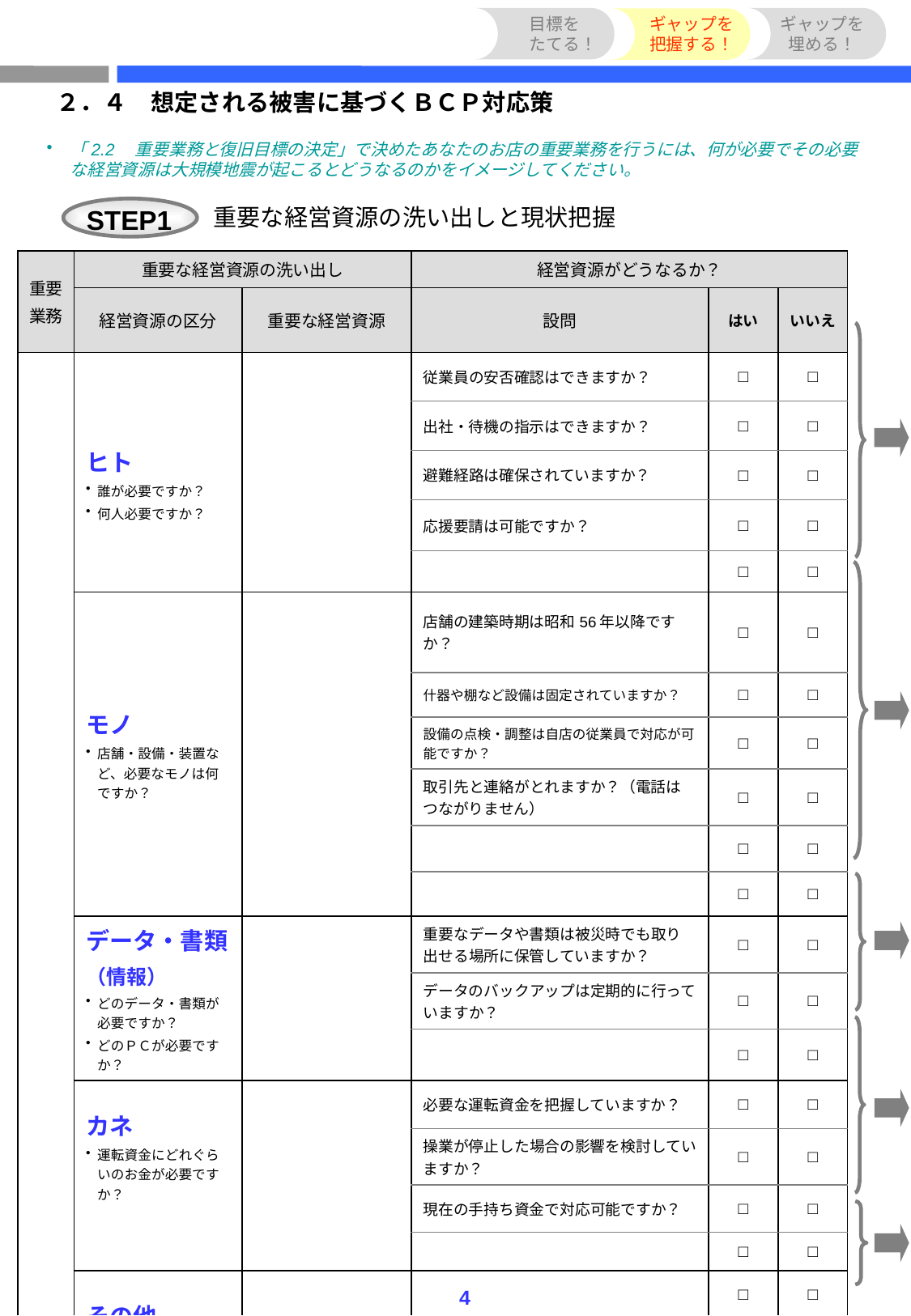

目標を
たてる！
ギャップを
把握する！
ギャップを
埋める！

２．４　想定される被害に基づくＢＣＰ対応策

「2.2　重要業務と復旧目標の決定」で決めたあなたのお店の重要業務を行うには、何が必要でその必要な経営資源は大規模地震が起こるとどうなるのかをイメージしてください。
重要な経営資源の洗い出しと現状把握
STEP1

| 重要 業務 | 重要な経営資源の洗い出し |  | 経営資源がどうなるか？ |  |  |
| --- | --- | --- | --- | --- | --- |
|  | 経営資源の区分 | 重要な経営資源 | 設問 | はい | いいえ |
|  | ヒト 誰が必要ですか？ 何人必要ですか？ |  | 従業員の安否確認はできますか？ | □ | □ |
|  |  |  | 出社・待機の指示はできますか？ | □ | □ |
|  |  |  | 避難経路は確保されていますか？ | □ | □ |
|  |  |  | 応援要請は可能ですか？ | □ | □ |
|  |  |  |  | □ | □ |
|  | モノ 店舗・設備・装置など、必要なモノは何ですか？ |  | 店舗の建築時期は昭和56年以降ですか？ | □ | □ |
|  |  |  | 什器や棚など設備は固定されていますか？ | □ | □ |
|  |  |  | 設備の点検・調整は自店の従業員で対応が可能ですか？ | □ | □ |
|  |  |  | 取引先と連絡がとれますか？（電話はつながりません） | □ | □ |
|  |  |  |  | □ | □ |
|  |  |  |  | □ | □ |
|  | データ・書類 （情報） どのデータ・書類が必要ですか？ どのＰＣが必要ですか？ |  | 重要なデータや書類は被災時でも取り出せる場所に保管していますか？ | □ | □ |
|  |  |  | データのバックアップは定期的に行っていますか？ | □ | □ |
|  |  |  |  | □ | □ |
|  | カネ 運転資金にどれぐらいのお金が必要ですか？ |  | 必要な運転資金を把握していますか？ | □ | □ |
|  |  |  | 操業が停止した場合の影響を検討していますか？ | □ | □ |
|  |  |  | 現在の手持ち資金で対応可能ですか？ | □ | □ |
|  |  |  |  | □ | □ |
|  | その他 |  |  | □ | □ |
|  |  |  |  | □ | □ |

4